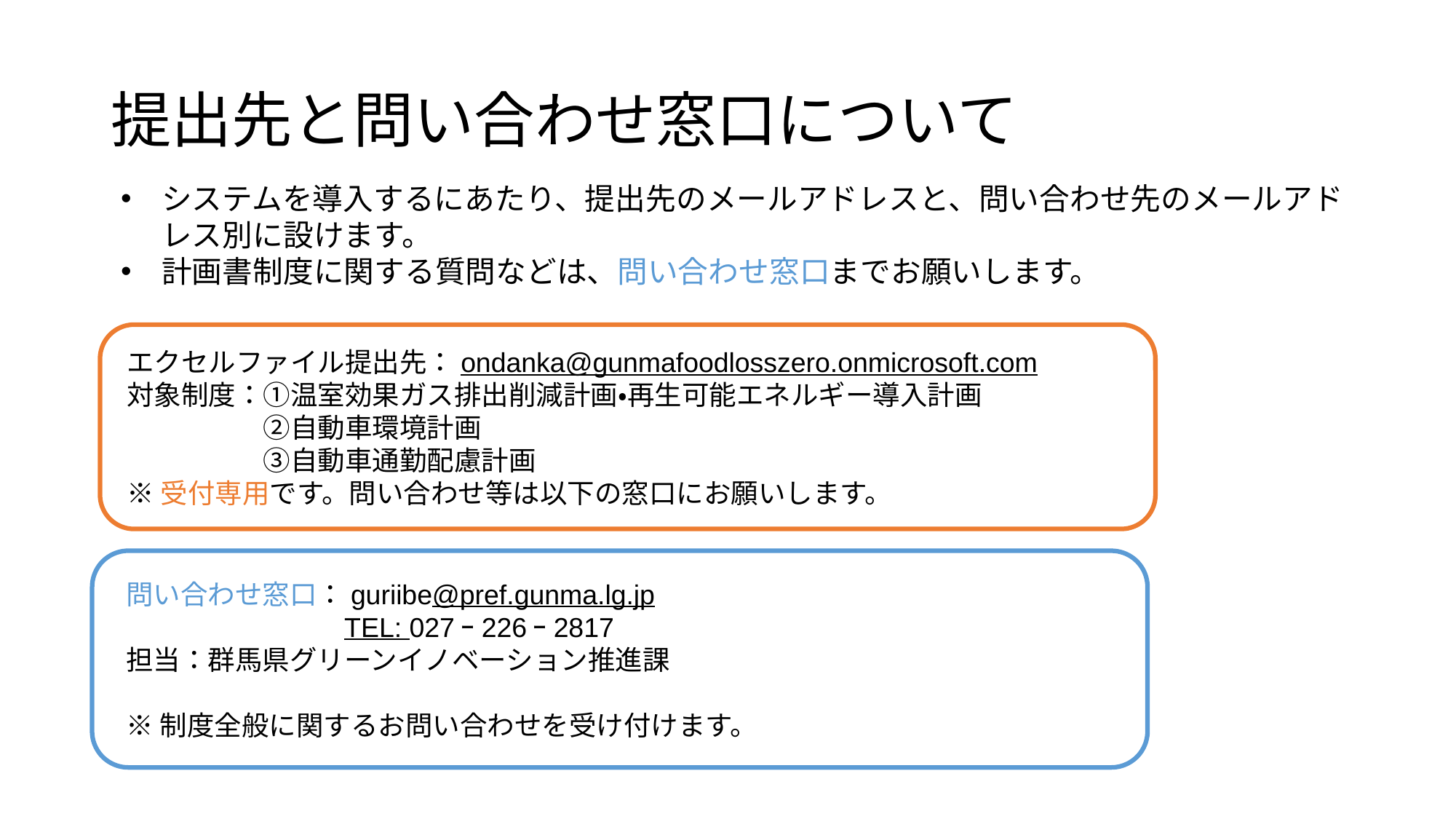

# 提出先と問い合わせ窓口について
システムを導入するにあたり、提出先のメールアドレスと、問い合わせ先のメールアドレス別に設けます。
計画書制度に関する質問などは、問い合わせ窓口までお願いします。

エクセルファイル提出先：ondanka@gunmafoodlosszero.onmicrosoft.com
対象制度：①温室効果ガス排出削減計画・再生可能エネルギー導入計画
　　　　　②自動車環境計画
　　　　　③自動車通勤配慮計画
※受付専用です。問い合わせ等は以下の窓口にお願いします。

問い合わせ窓口：guriibe@pref.gunma.lg.jp
TEL: 027ｰ226ｰ2817
担当：群馬県グリーンイノベーション推進課

※制度全般に関するお問い合わせを受け付けます。